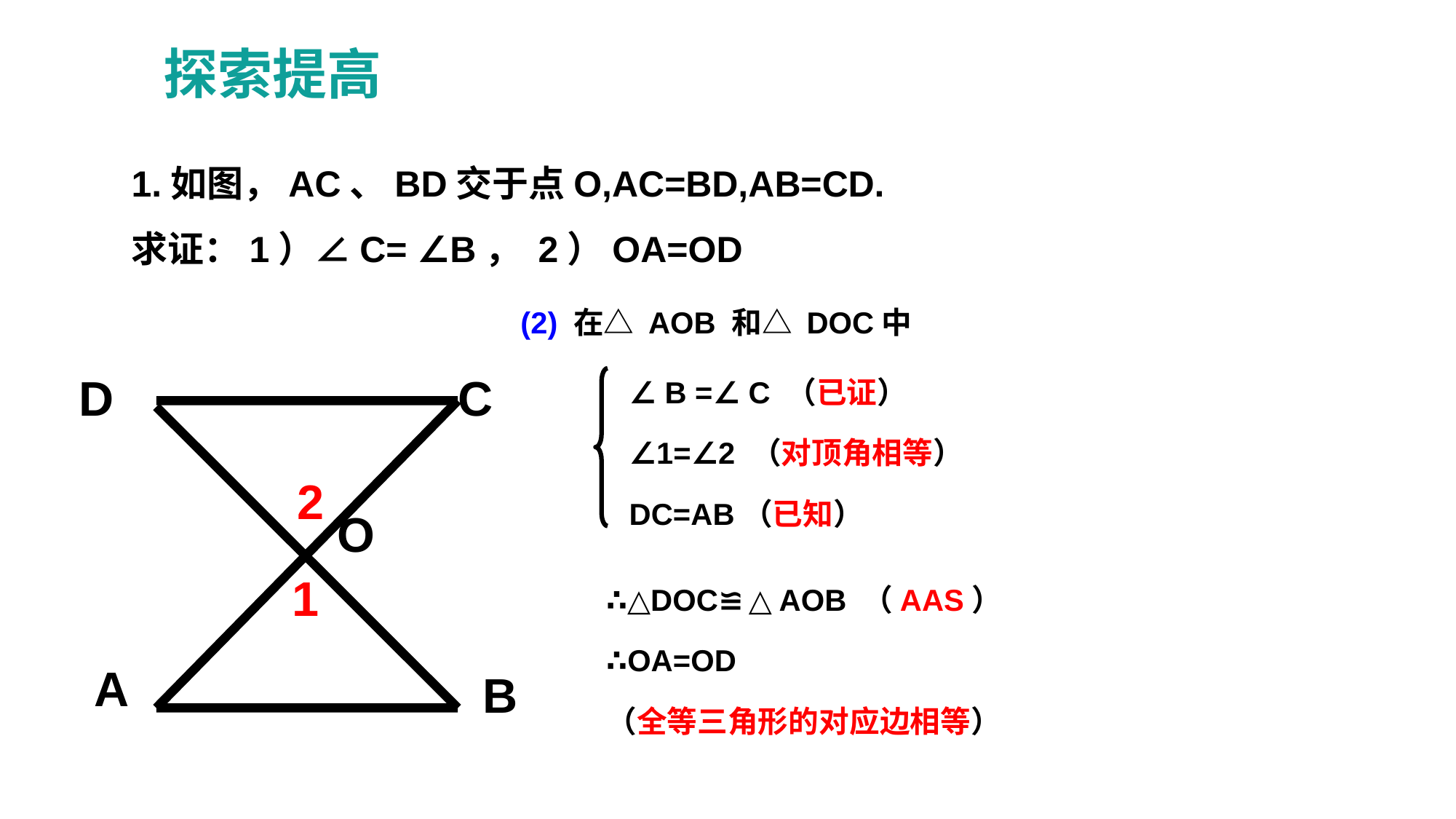

探索提高
1.如图，AC、BD交于点O,AC=BD,AB=CD.
求证：1）∠C= ∠B， 2）OA=OD
 (2) 在△ AOB 和△ DOC中
∠ B =∠ C （已证）
∠1=∠2 （对顶角相等）
DC=AB（已知）
D
C

O
A
B

2
∴△DOC≌△AOB （AAS）
∴OA=OD
（全等三角形的对应边相等）
1